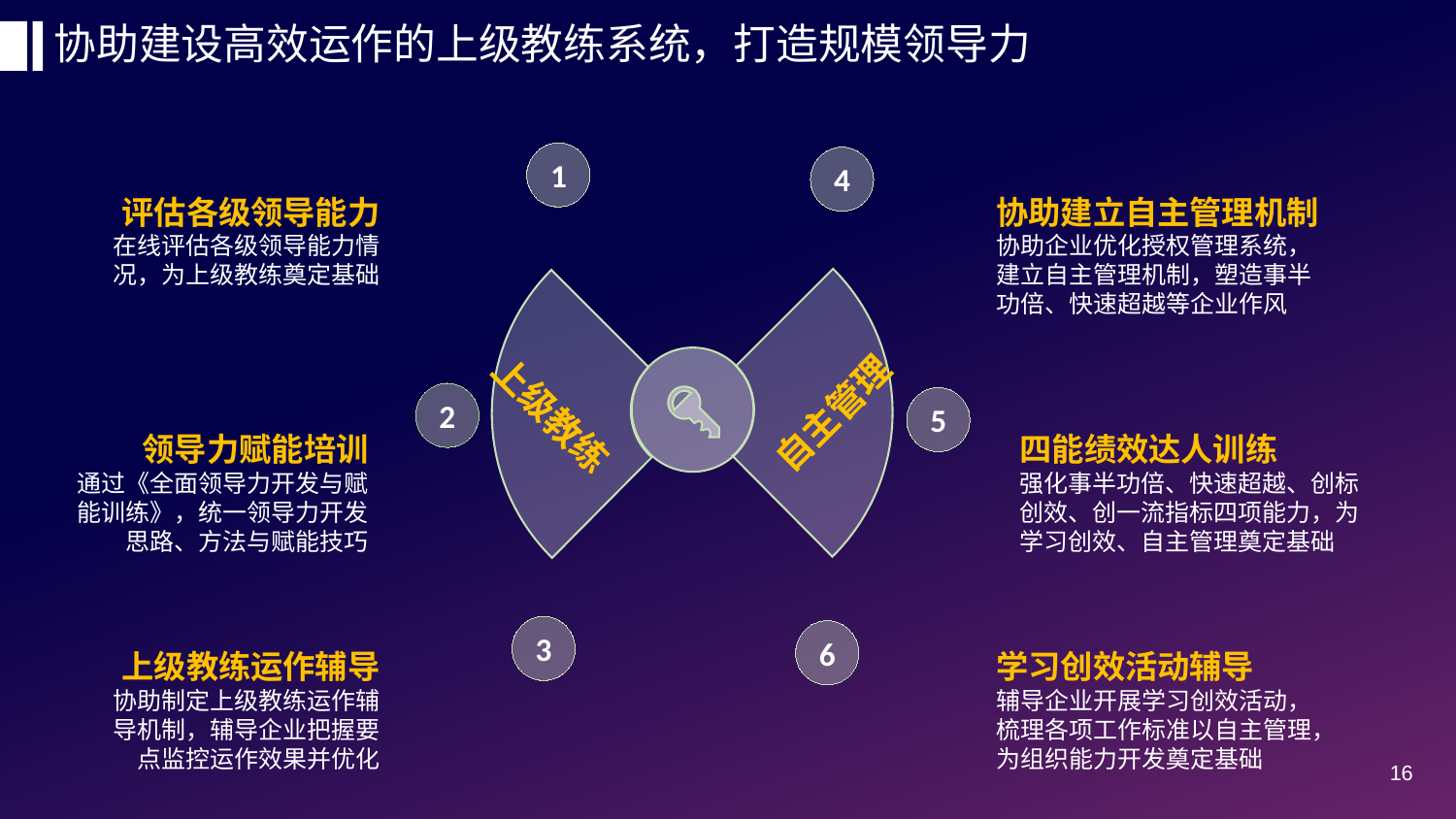

协助建设高效运作的上级教练系统，打造规模领导力

1
评估各级领导能力
在线评估各级领导能力情况，为上级教练奠定基础
协助建立自主管理机制
协助企业优化授权管理系统，建立自主管理机制，塑造事半功倍、快速超越等企业作风
4
自主管理
上级教练

2
领导力赋能培训
通过《全面领导力开发与赋能训练》，统一领导力开发思路、方法与赋能技巧
四能绩效达人训练
强化事半功倍、快速超越、创标创效、创一流指标四项能力，为学习创效、自主管理奠定基础
5
上级教练运作辅导
协助制定上级教练运作辅导机制，辅导企业把握要点监控运作效果并优化
学习创效活动辅导
辅导企业开展学习创效活动，梳理各项工作标准以自主管理，为组织能力开发奠定基础
3
6
16